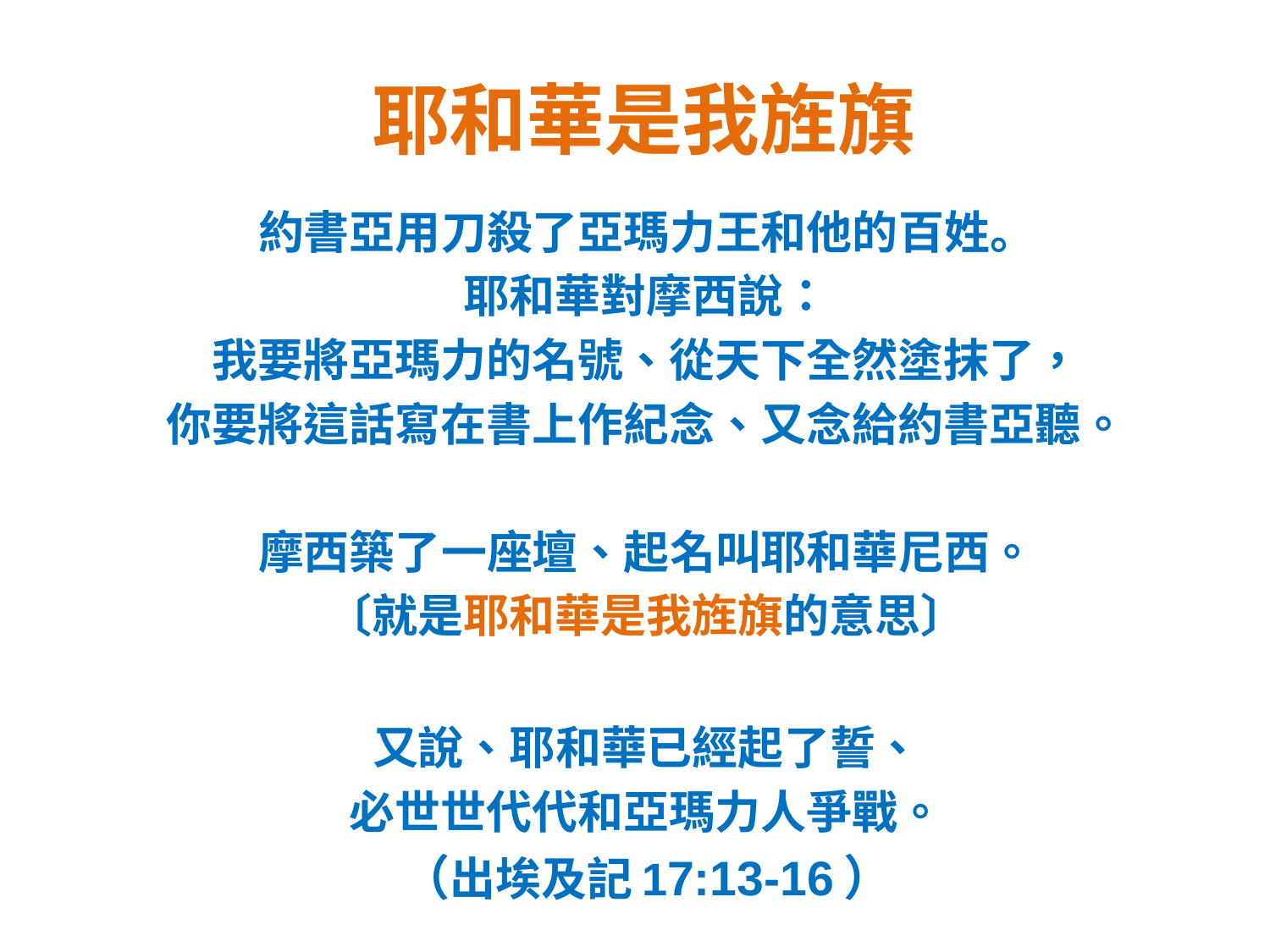

# 耶和華是我旌旗
約書亞用刀殺了亞瑪力王和他的百姓。
耶和華對摩西說：
我要將亞瑪力的名號、從天下全然塗抹了，
你要將這話寫在書上作紀念、又念給約書亞聽。

摩西築了一座壇、起名叫耶和華尼西。
〔就是耶和華是我旌旗的意思〕

又說、耶和華已經起了誓、
必世世代代和亞瑪力人爭戰。
（出埃及記17:13-16）